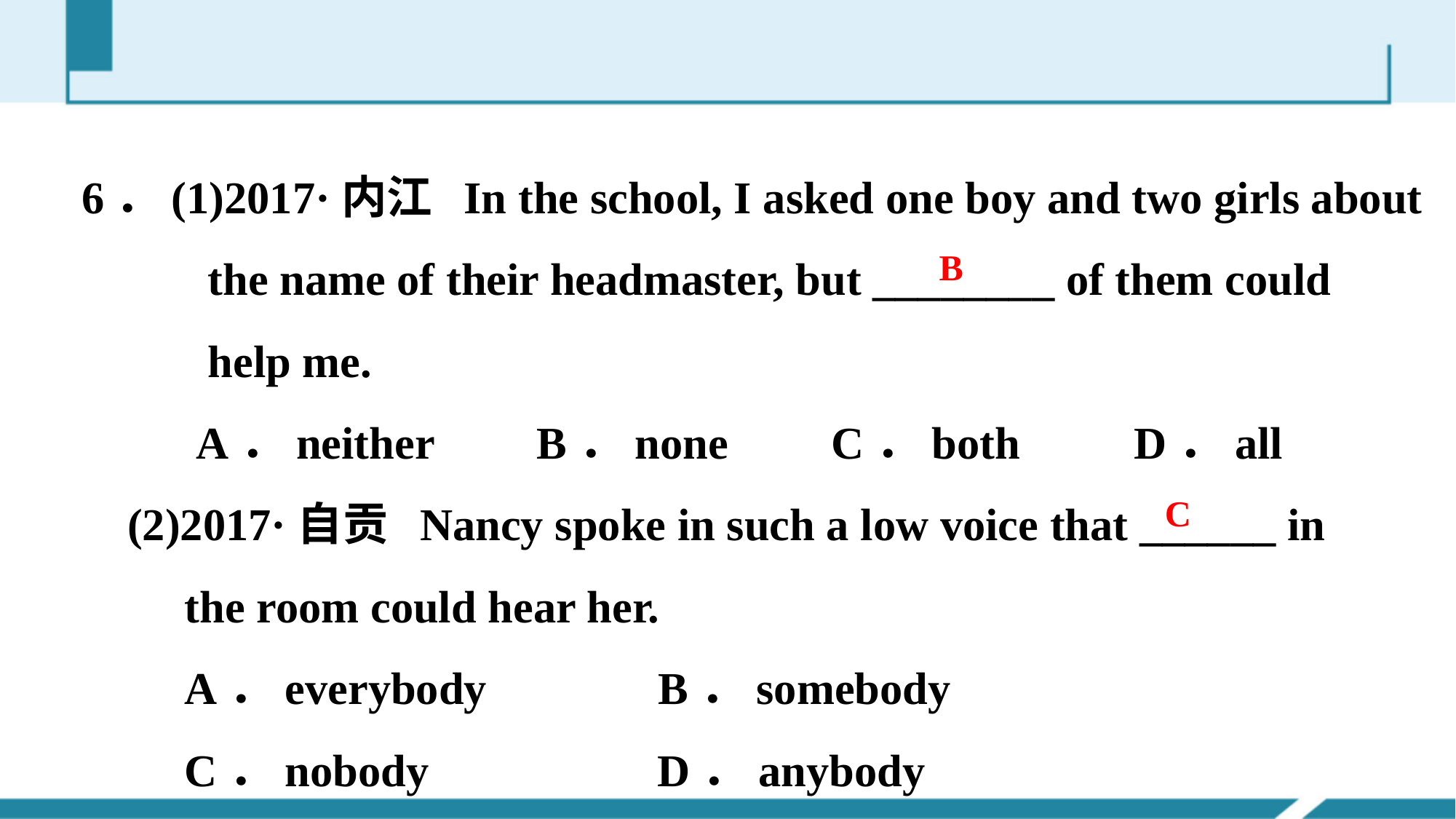

6．(1)2017·内江  In the school, I asked one boy and two girls about
           the name of their headmaster, but ________ of them could
           help me.
          A．neither         B．none         C．both          D．all
    (2)2017·自贡  Nancy spoke in such a low voice that ______ in
         the room could hear her.
         A．everybody               B．somebody
         C．nobody                    D．anybody

B
C